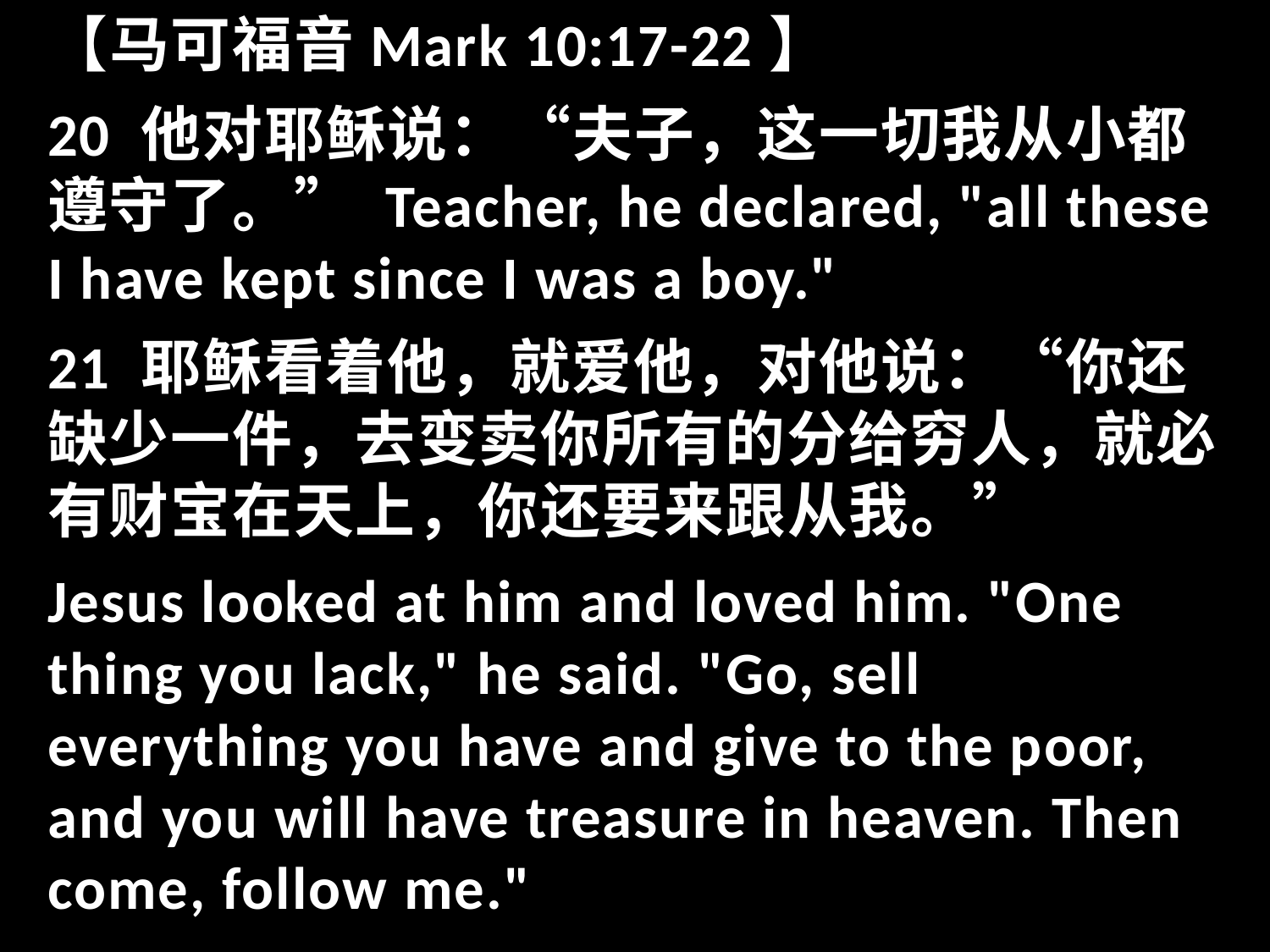

【马可福音Mark 10:17-22】
20 他对耶稣说：“夫子，这一切我从小都遵守了。” Teacher, he declared, "all these I have kept since I was a boy."
21 耶稣看着他，就爱他，对他说：“你还缺少一件，去变卖你所有的分给穷人，就必有财宝在天上，你还要来跟从我。”
Jesus looked at him and loved him. "One thing you lack," he said. "Go, sell everything you have and give to the poor, and you will have treasure in heaven. Then come, follow me."